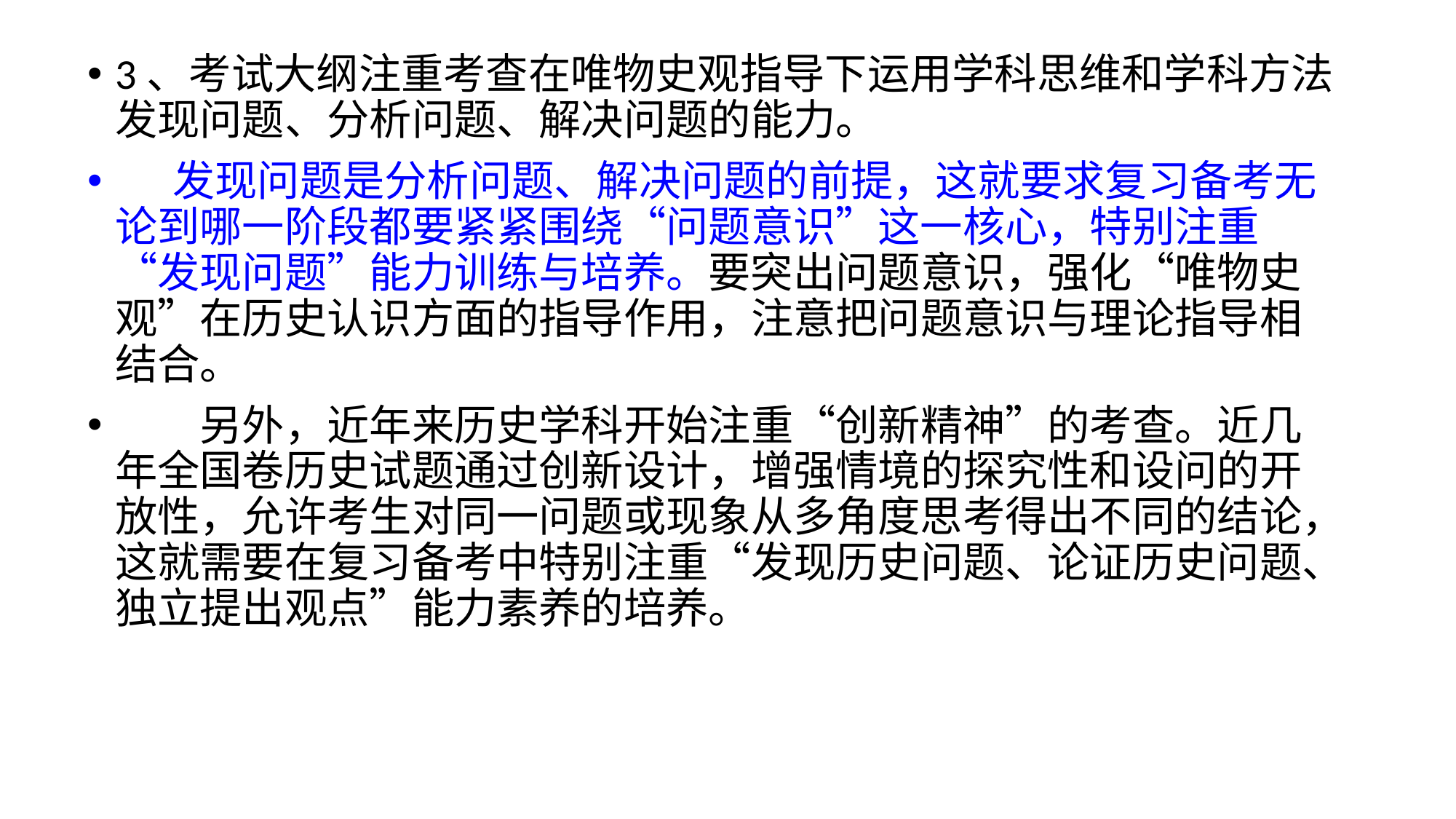

3、考试大纲注重考查在唯物史观指导下运用学科思维和学科方法发现问题、分析问题、解决问题的能力。
     发现问题是分析问题、解决问题的前提，这就要求复习备考无论到哪一阶段都要紧紧围绕“问题意识”这一核心，特别注重“发现问题”能力训练与培养。要突出问题意识，强化“唯物史观”在历史认识方面的指导作用，注意把问题意识与理论指导相结合。
　　另外，近年来历史学科开始注重“创新精神”的考查。近几年全国卷历史试题通过创新设计，增强情境的探究性和设问的开放性，允许考生对同一问题或现象从多角度思考得出不同的结论，这就需要在复习备考中特别注重“发现历史问题、论证历史问题、独立提出观点”能力素养的培养。